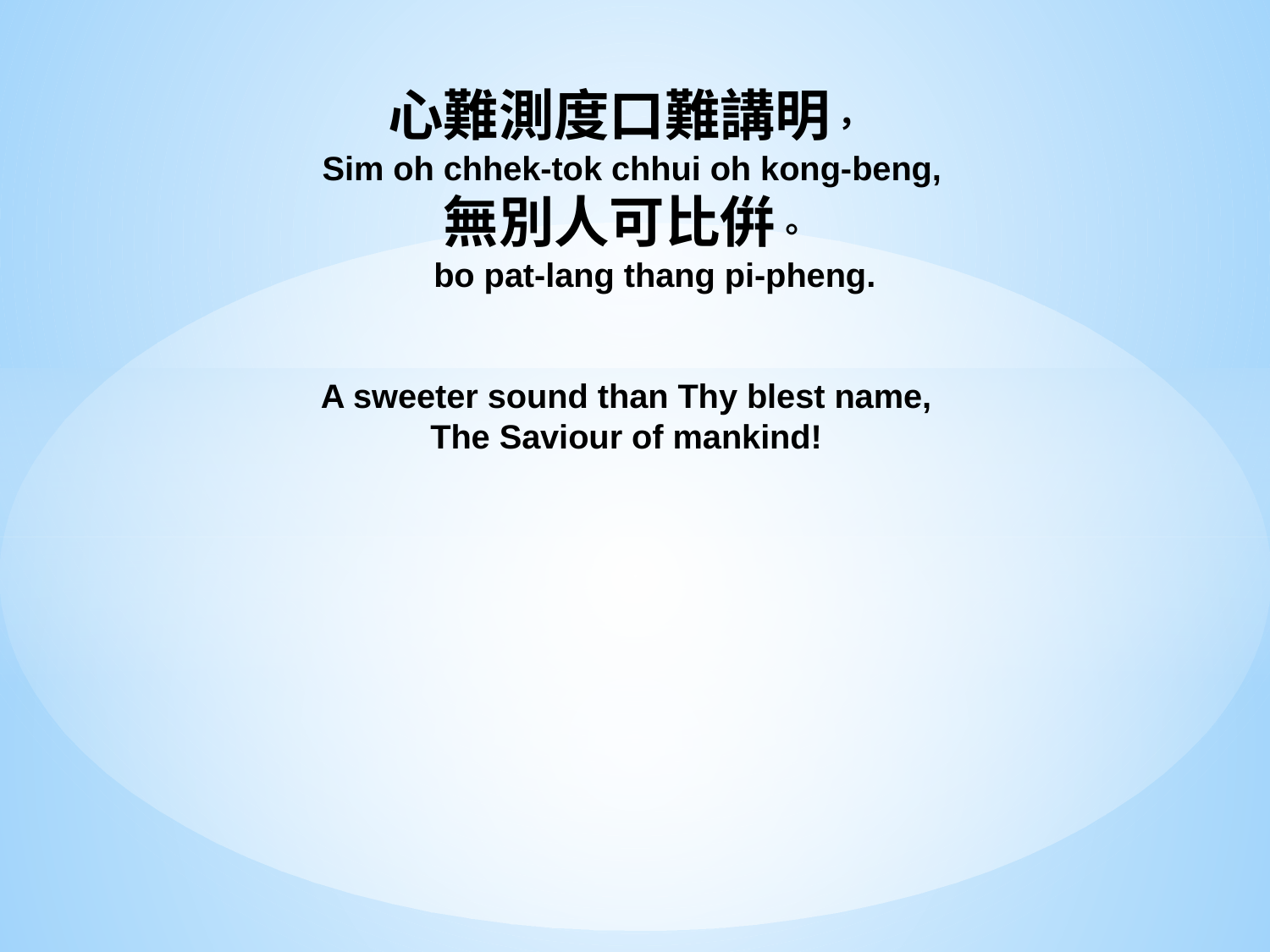

# 心難測度口難講明， Sim oh chhek-tok chhui oh kong-beng, 無別人可比倂。 bo pat-lang thang pi-pheng. A sweeter sound than Thy blest name, The Saviour of mankind!